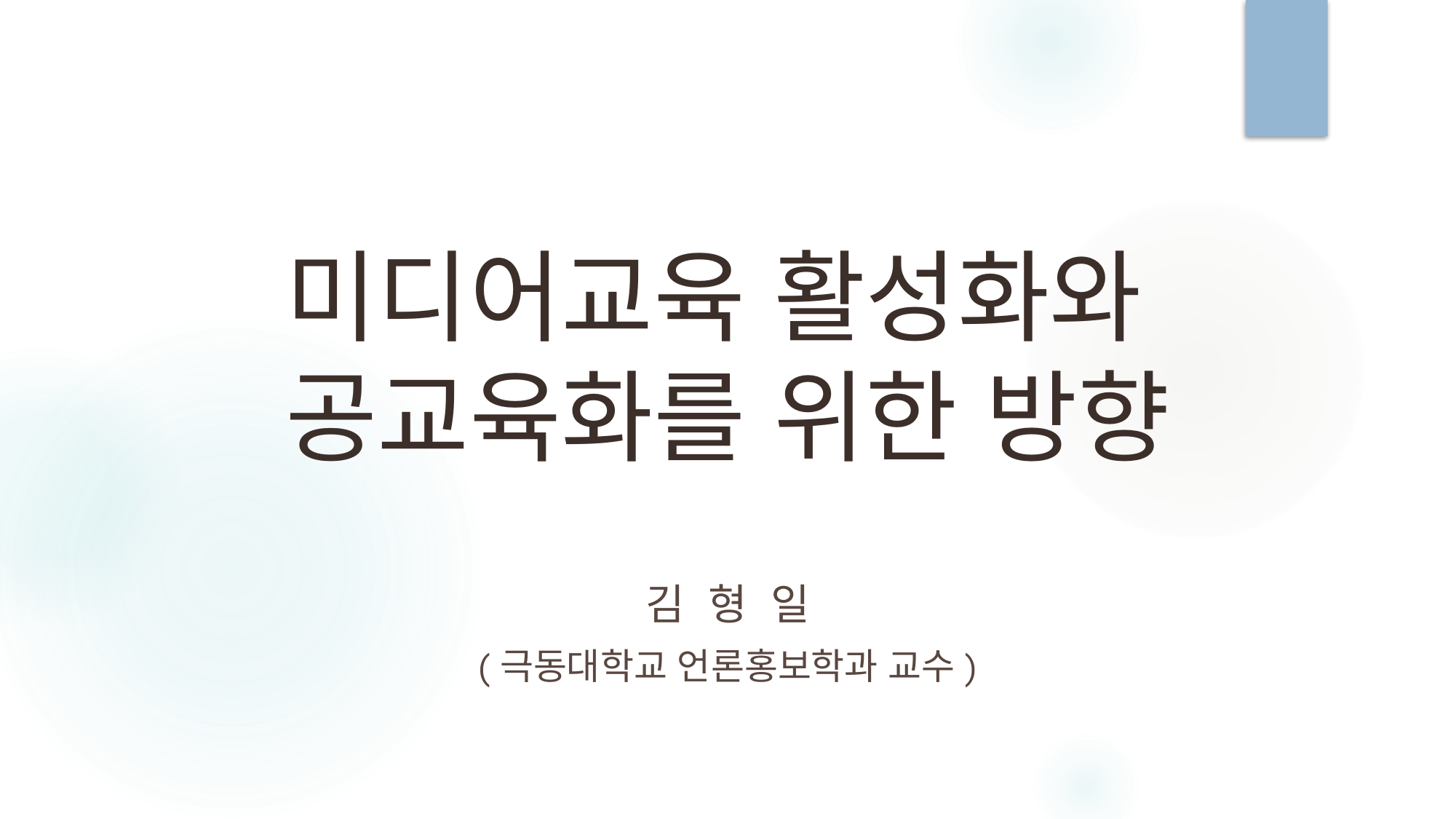

# 미디어교육 활성화와 공교육화를 위한 방향
김  형  일
(극동대학교 언론홍보학과 교수)